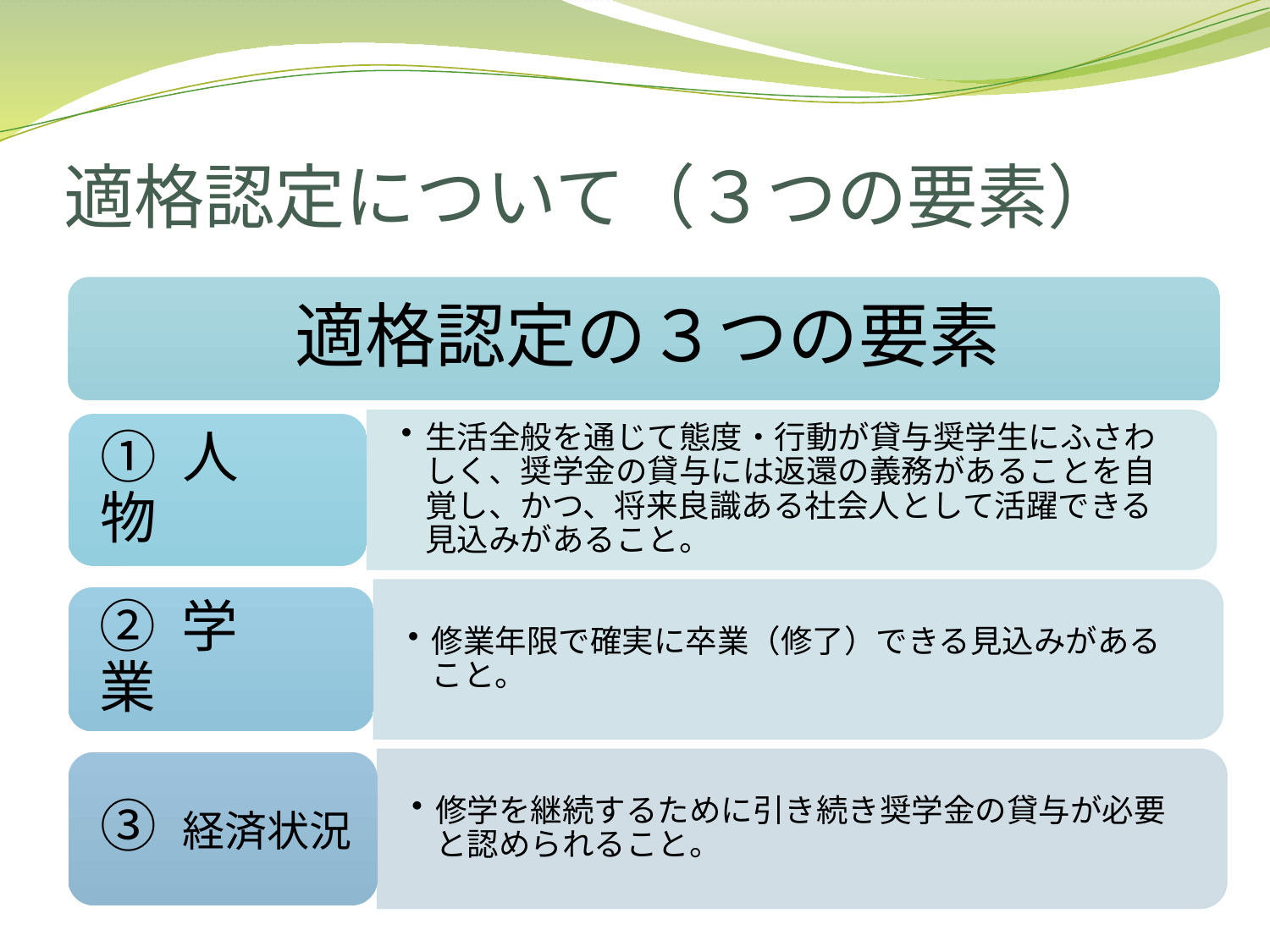

# 適格認定について（３つの要素）
適格認定の３つの要素
生活全般を通じて態度・行動が貸与奨学生にふさわしく、奨学金の貸与には返還の義務があることを自覚し、かつ、将来良識ある社会人として活躍できる見込みがあること。
① 人　物
修業年限で確実に卒業（修了）できる見込みがあること。
② 学　業
修学を継続するために引き続き奨学金の貸与が必要と認められること。
③ 経済状況